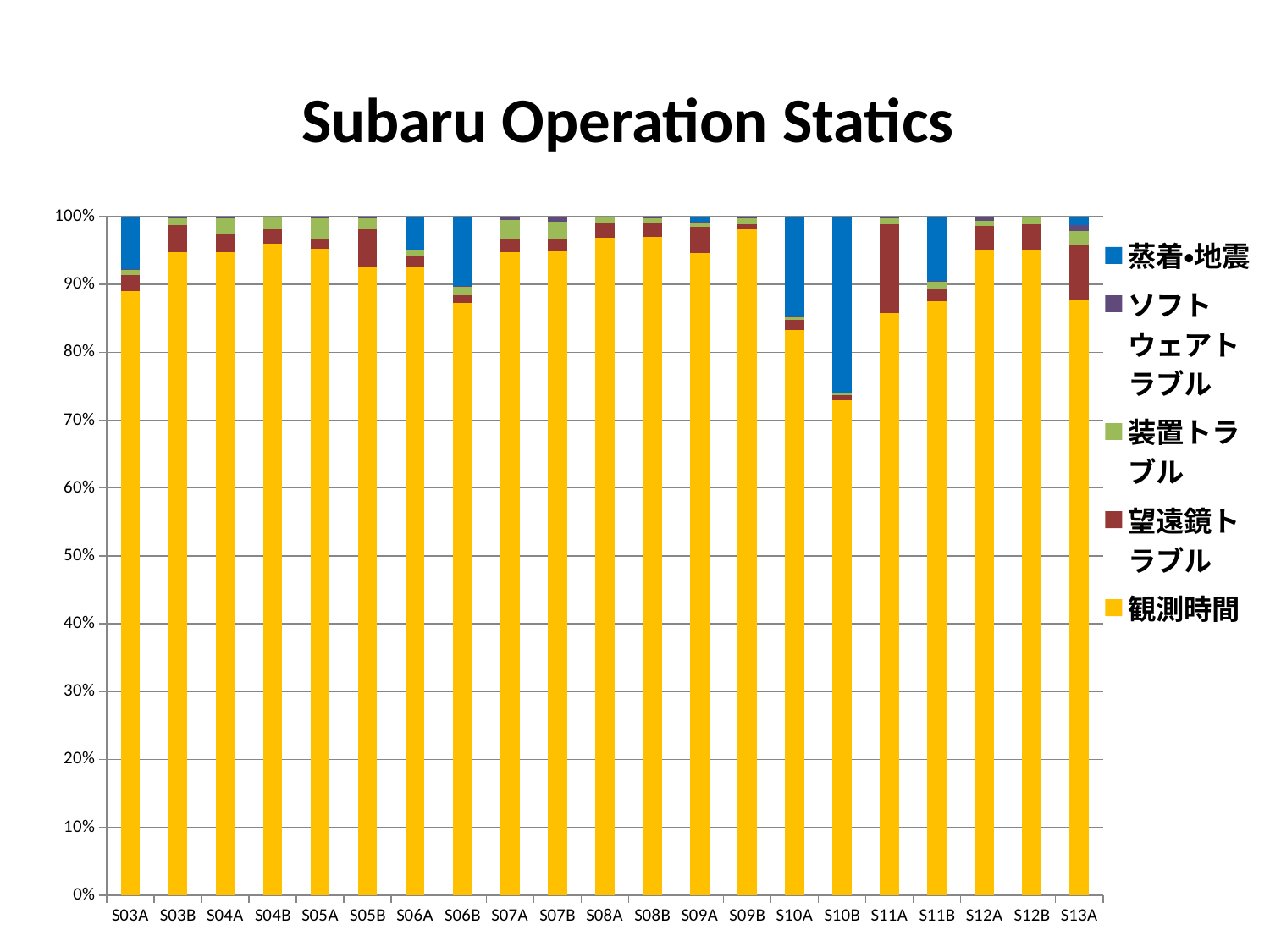

### Chart

| Category | 観測時間 | 望遠鏡トラブル | 装置トラブル | ソフトウェアトラブル | 蒸着・地震 |
|---|---|---|---|---|---|
| S03A | 93575.0 | 2557.0 | 871.0 | 39.0 | 8100.0 |
| S03B | 98420.0 | 4080.0 | 1048.0 | 234.0 | 0.0 |
| S04A | 88735.0 | 2513.0 | 2221.0 | 174.0 | 0.0 |
| S04B | 100833.0 | 2153.0 | 1847.0 | 133.0 | 0.0 |
| S05A | 79439.0 | 1102.0 | 2606.0 | 180.0 | 0.0 |
| S05B | 77467.0 | 4724.0 | 1378.0 | 173.0 | 0.0 |
| S06A | 75905.0 | 1333.0 | 661.0 | 132.0 | 3990.0 |
| S06B | 94099.0 | 1134.0 | 1365.0 | 127.0 | 11015.0 |
| S07A | 87284.0 | 1883.0 | 2486.0 | 494.0 | 0.0 |
| S07B | 81734.0 | 1588.0 | 2245.0 | 599.0 | 0.0 |
| S08A | 88559.0 | 2002.0 | 822.0 | 72.0 | 0.0 |
| S08B | 94863.0 | 1927.0 | 671.0 | 279.0 | 0.0 |
| S09A | 76513.0 | 3108.0 | 366.0 | 265.0 | 580.0 |
| S09B | 106582.0 | 731.0 | 989.0 | 268.0 | 0.0 |
| S10A | 99654.0 | 1743.0 | 592.0 | 92.0 | 17520.0 |
| S10B | 96509.0 | 1064.0 | 303.0 | 92.0 | 34380.0 |
| S11A | 73331.0 | 11199.0 | 683.0 | 229.0 | 0.0 |
| S11B | 98863.0 | 1943.0 | 1247.0 | 198.0 | 10640.0 |
| S12A | 85272.0 | 3241.0 | 636.0 | 596.0 | 0.0 |
| S12B | 97634.0 | 3913.0 | 985.0 | 172.0 | 0.0 |
| S13A | 81057.0 | 7353.0 | 1939.0 | 815.0 | 1140.0 |
# Subaru Operation Statics